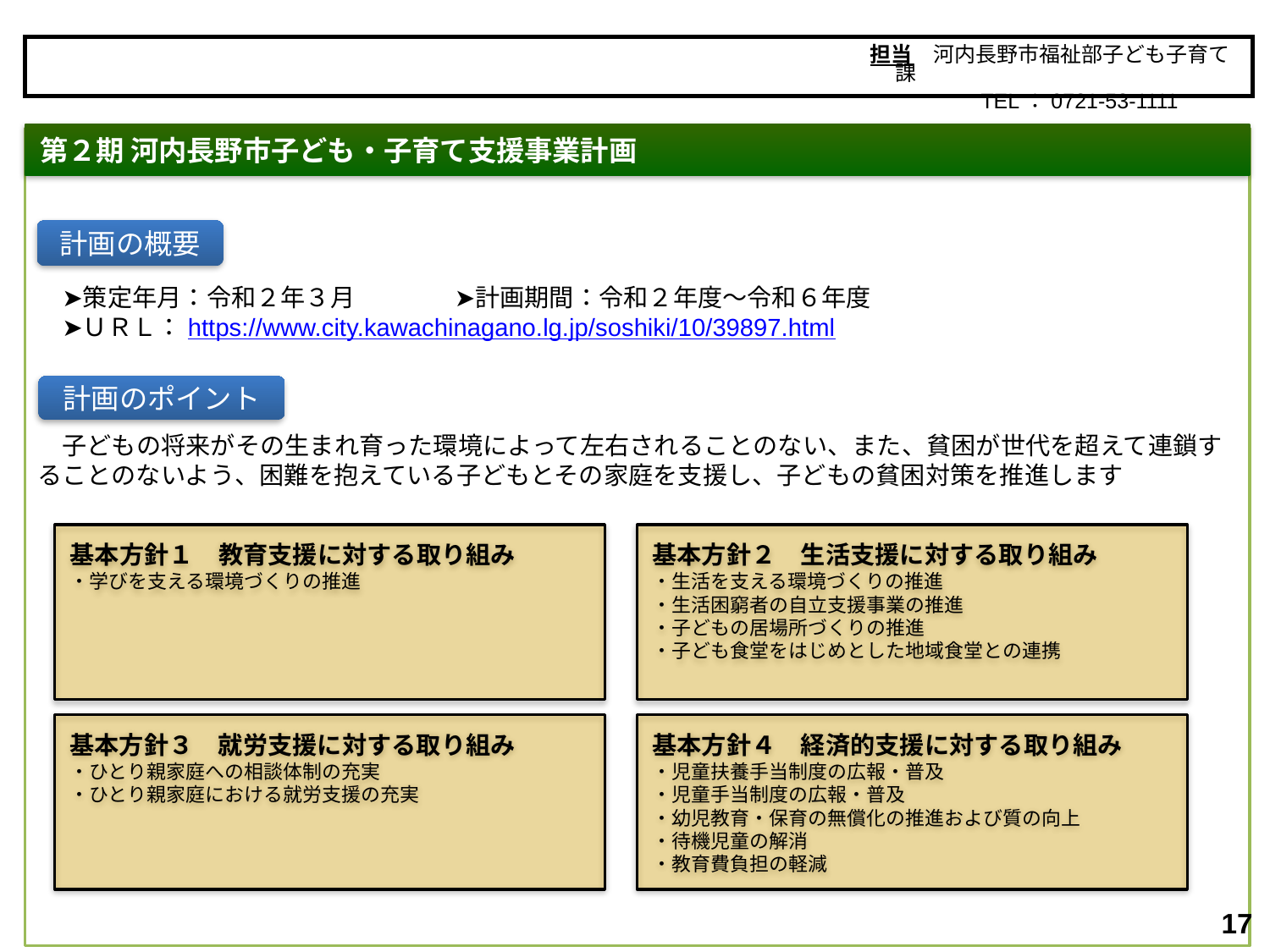

担当　河内長野市福祉部子ども子育て課
　　　　　TEL：0721-53-1111

河内長野市
第２期 河内長野市子ども・子育て支援事業計画

　➤策定年月：令和２年３月　　　　➤計画期間：令和２年度～令和６年度
　➤ＵＲＬ：https://www.city.kawachinagano.lg.jp/soshiki/10/39897.html

　子どもの将来がその生まれ育った環境によって左右されることのない、また、貧困が世代を超えて連鎖することのないよう、困難を抱えている子どもとその家庭を支援し、子どもの貧困対策を推進します
計画の概要
計画のポイント
基本方針１　教育支援に対する取り組み
・学びを支える環境づくりの推進

基本方針２　生活支援に対する取り組み
・生活を支える環境づくりの推進
・生活困窮者の自立支援事業の推進
・子どもの居場所づくりの推進
・子ども食堂をはじめとした地域食堂との連携
基本方針３　就労支援に対する取り組み
・ひとり親家庭への相談体制の充実
・ひとり親家庭における就労支援の充実
基本方針４　経済的支援に対する取り組み
・児童扶養手当制度の広報・普及
・児童手当制度の広報・普及
・幼児教育・保育の無償化の推進および質の向上
・待機児童の解消
・教育費負担の軽減

17